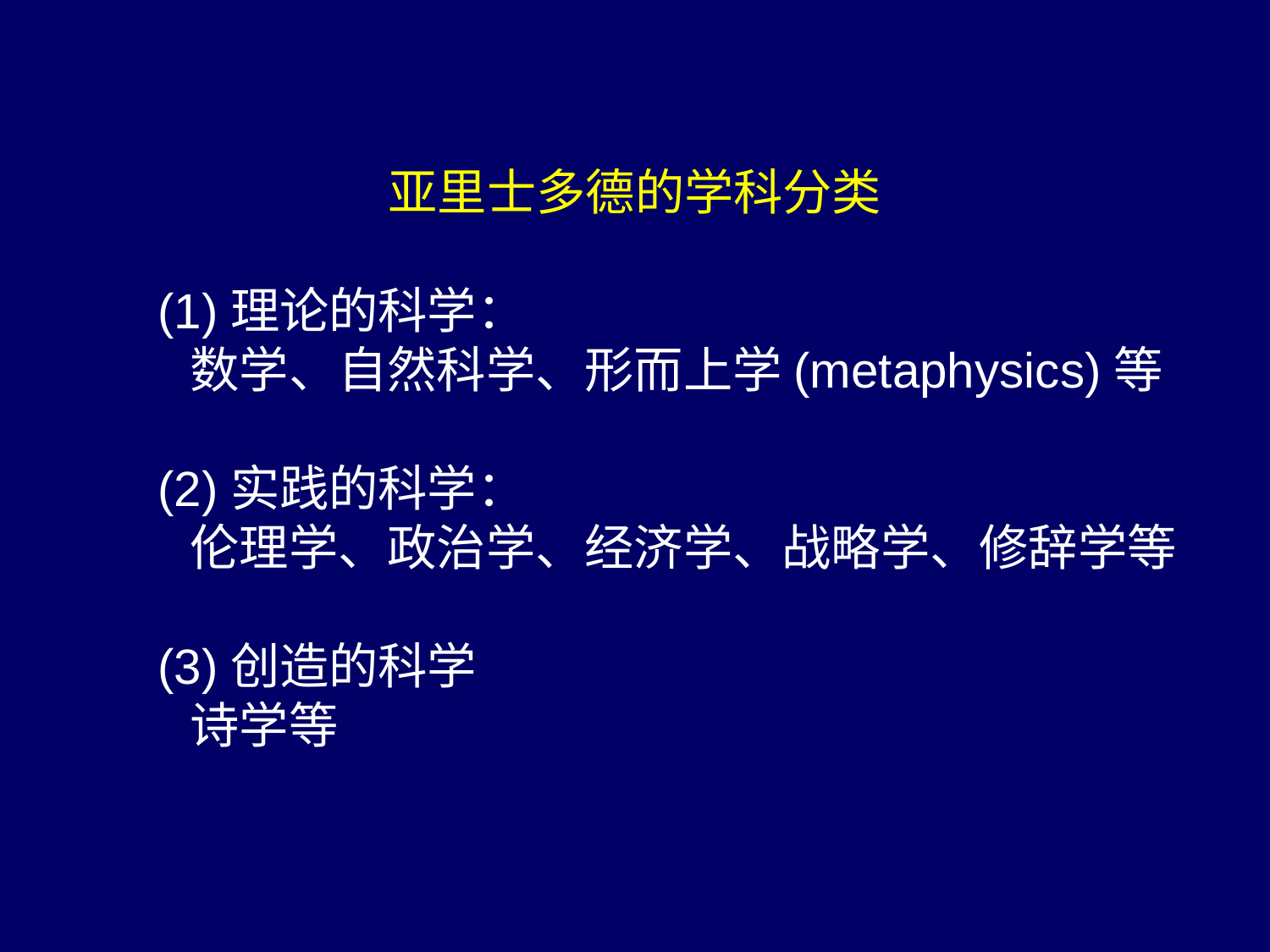

亚里士多德的学科分类

　　(1)理论的科学：
　　    数学、自然科学、形而上学(metaphysics)等
　　(2)实践的科学：
　　    伦理学、政治学、经济学、战略学、修辞学等
　　(3)创造的科学
　　    诗学等